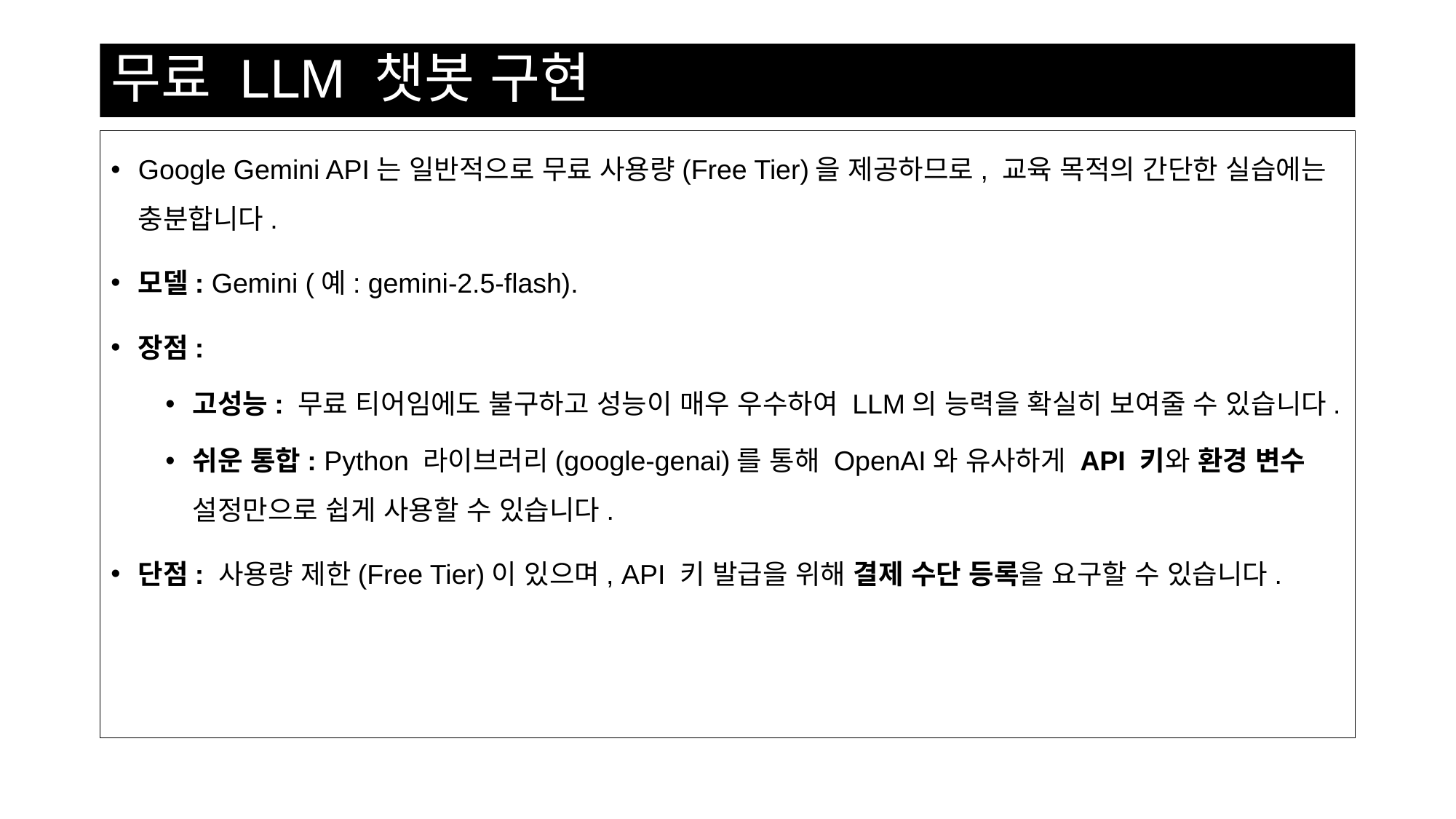

# 무료 LLM 챗봇 구현
Google Gemini API는 일반적으로 무료 사용량(Free Tier)을 제공하므로, 교육 목적의 간단한 실습에는 충분합니다.
모델: Gemini (예: gemini-2.5-flash).
장점:
고성능: 무료 티어임에도 불구하고 성능이 매우 우수하여 LLM의 능력을 확실히 보여줄 수 있습니다.
쉬운 통합: Python 라이브러리(google-genai)를 통해 OpenAI와 유사하게 API 키와 환경 변수 설정만으로 쉽게 사용할 수 있습니다.
단점: 사용량 제한(Free Tier)이 있으며, API 키 발급을 위해 결제 수단 등록을 요구할 수 있습니다.